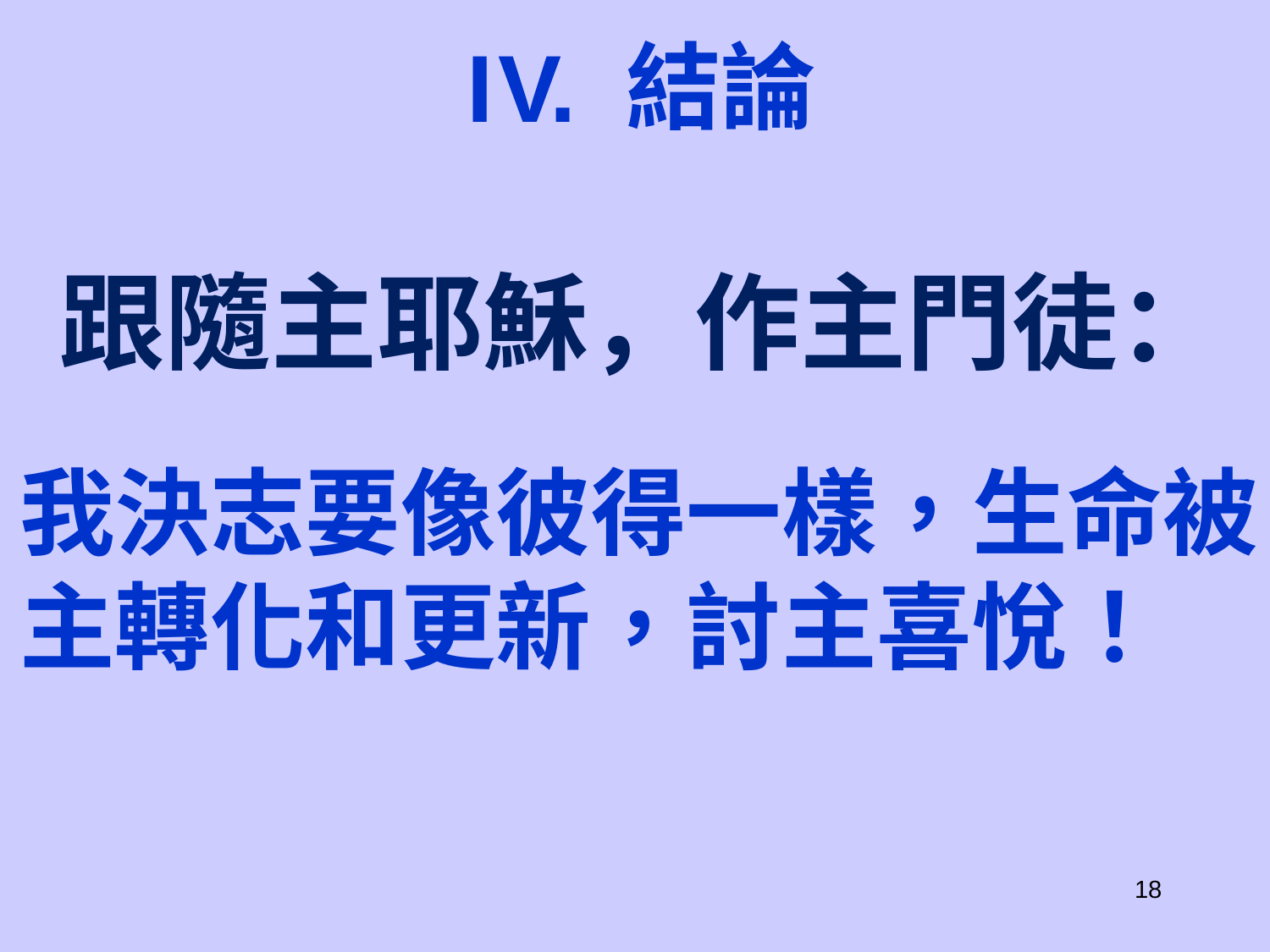

結論

跟隨主耶穌，作主門徒：

我決志要像彼得一樣，生命被主轉化和更新，討主喜悅！

18